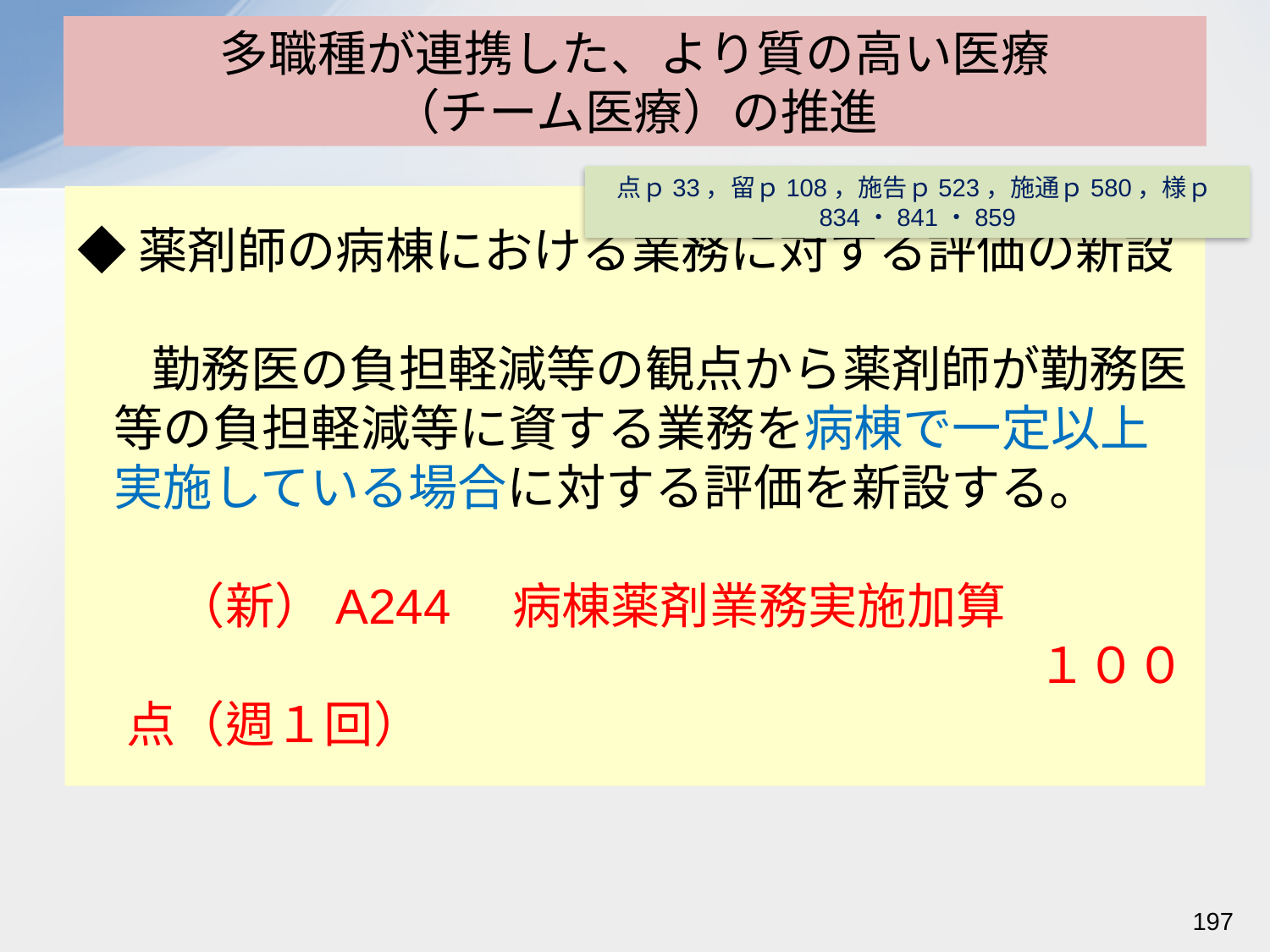

# 多職種が連携した、より質の高い医療 （チーム医療）の推進
点ｐ33，留ｐ108，施告ｐ523，施通ｐ580，様ｐ834・841・859
◆薬剤師の病棟における業務に対する評価の新設

勤務医の負担軽減等の観点から薬剤師が勤務医等の負担軽減等に資する業務を病棟で一定以上実施している場合に対する評価を新設する。

　　（新）A244　病棟薬剤業務実施加算
 　　　　　　　　　　　　　　　　　　　１００点（週１回）
197